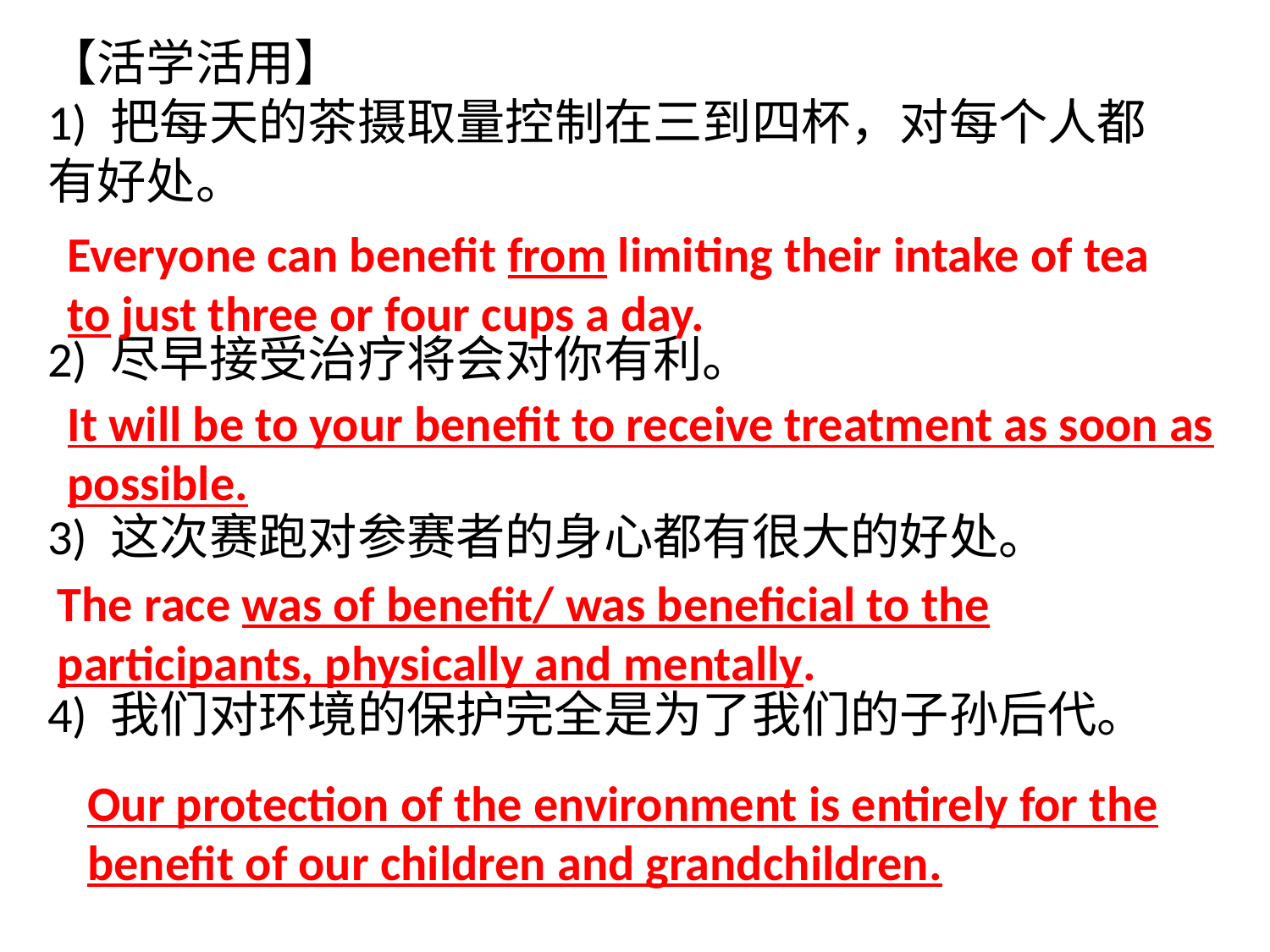

Everyone can benefit from limiting their intake of tea to just three or four cups a day.
It will be to your benefit to receive treatment as soon as possible.
# 【活学活用】
1) 把每天的茶摄取量控制在三到四杯，对每个人都有好处。
2) 尽早接受治疗将会对你有利。
3) 这次赛跑对参赛者的身心都有很大的好处。
4) 我们对环境的保护完全是为了我们的子孙后代。
The race was of benefit/ was beneficial to the participants, physically and mentally.
Our protection of the environment is entirely for the benefit of our children and grandchildren.